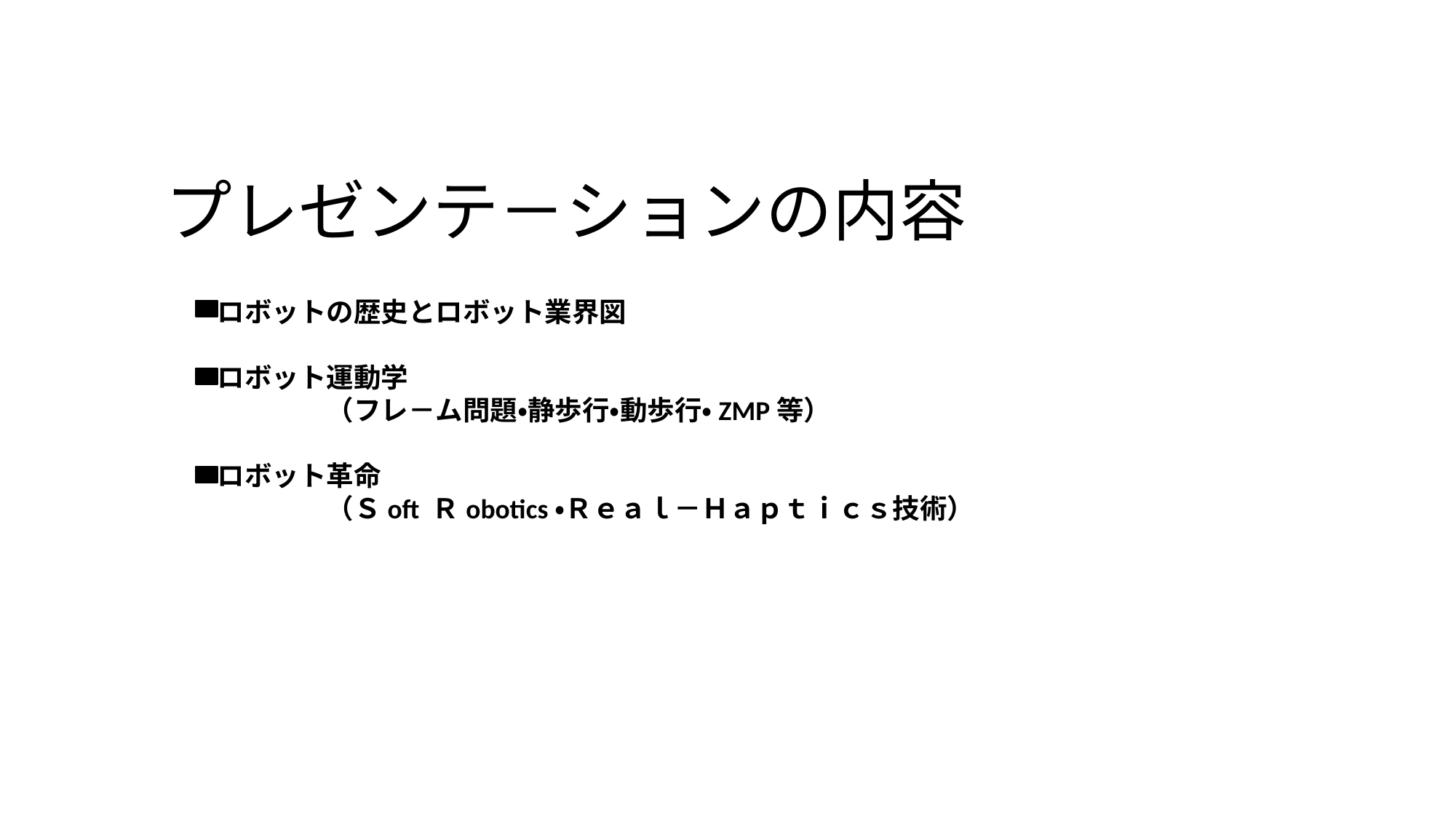

# プレゼンテ－ションの内容
ロボットの歴史とロボット業界図

ロボット運動学
　　　　（フレ－ム問題・静歩行・動歩行・ZMP等）

ロボット革命
　　　　（Ｓoft Ｒobotics・Ｒｅａｌ－Ｈａｐｔｉｃｓ技術）